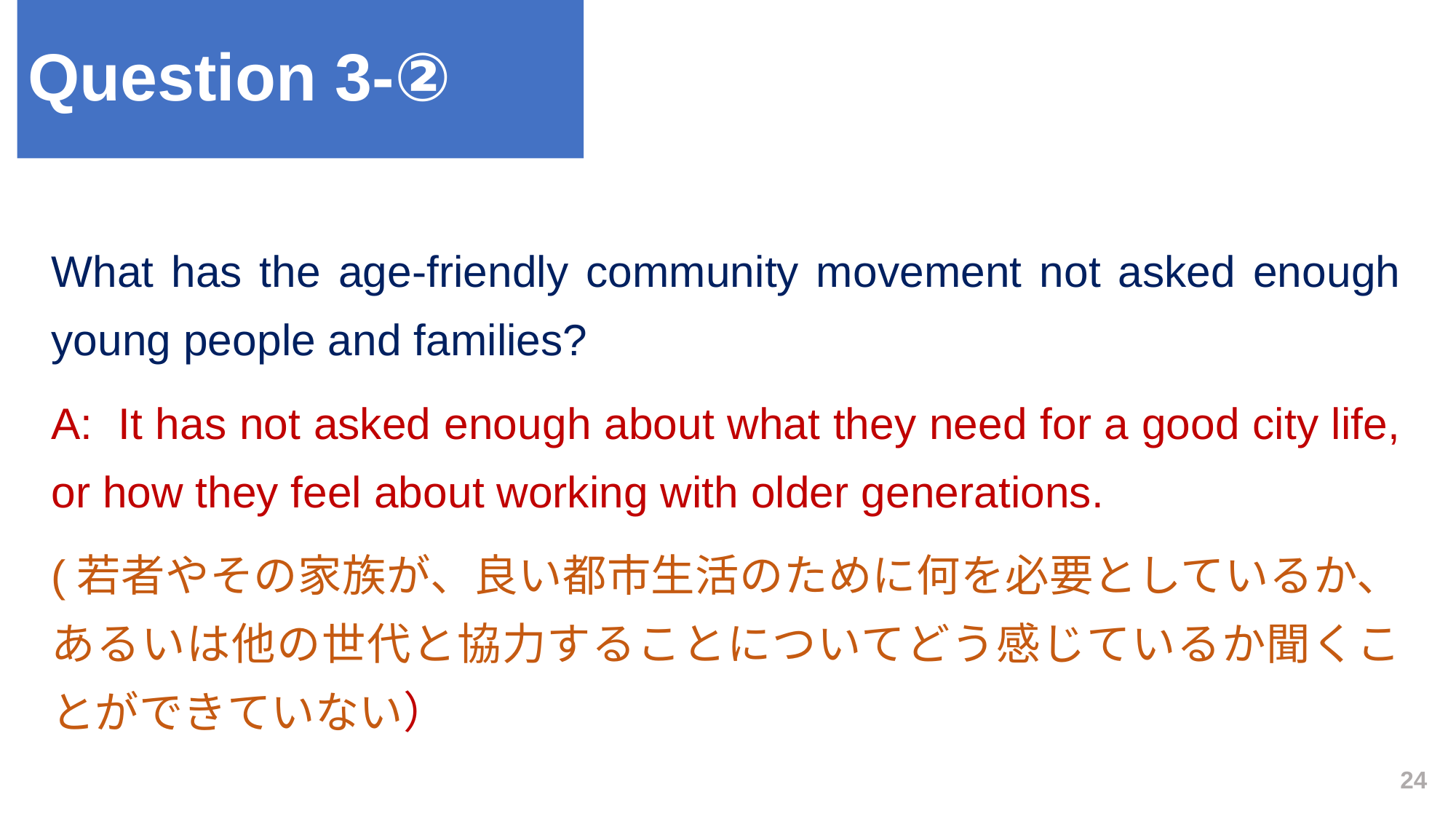

Question 3-②
What has the age-friendly community movement not asked enough young people and families?
A:  It has not asked enough about what they need for a good city life, or how they feel about working with older generations.
(若者やその家族が、良い都市生活のために何を必要としているか、あるいは他の世代と協力することについてどう感じているか聞くことができていない）